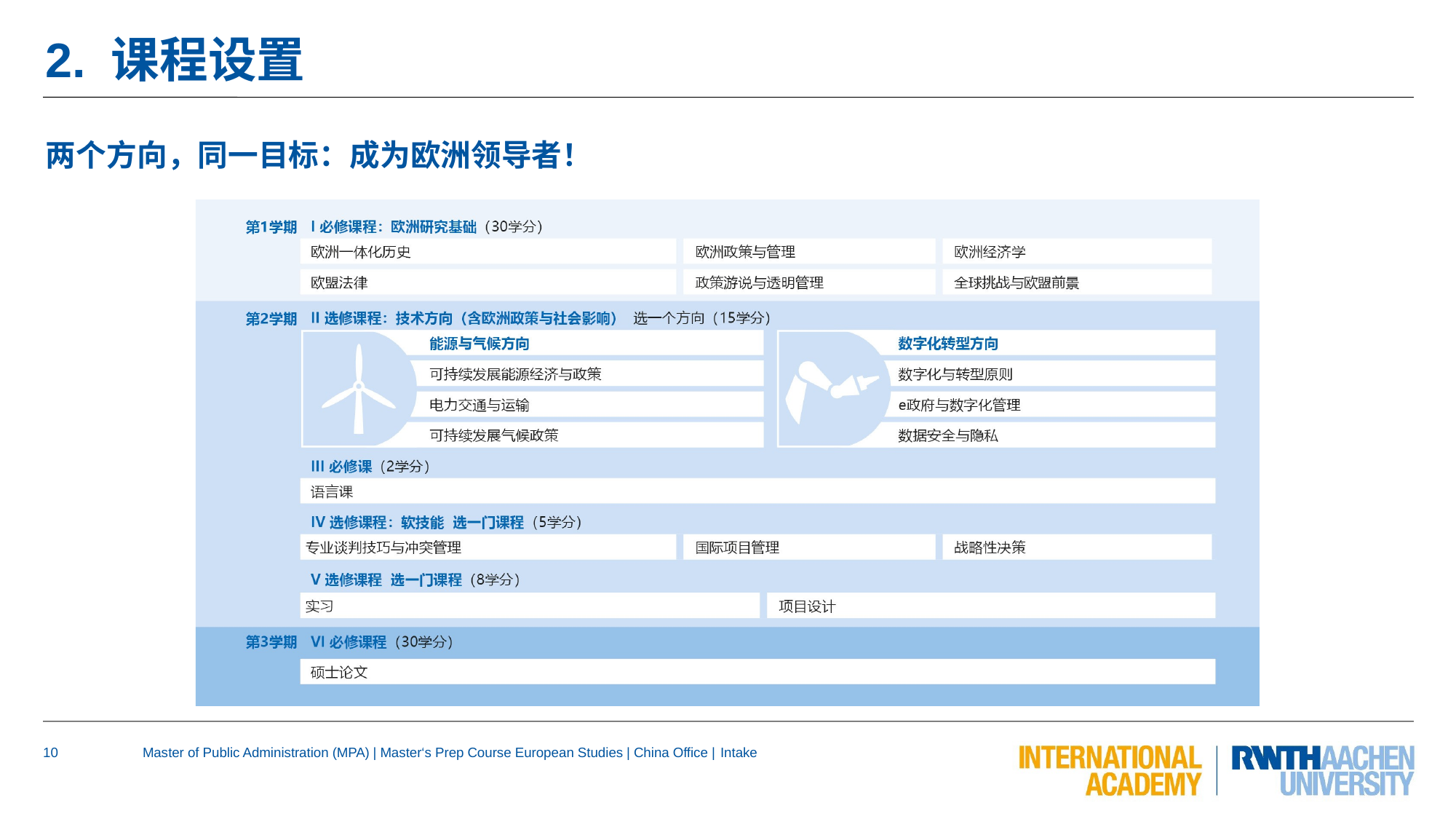

2. 课程设置
两个方向，同一目标：成为欧洲领导者！

10
Master of Public Administration (MPA) | Master‘s Prep Course European Studies | China Office | Intake